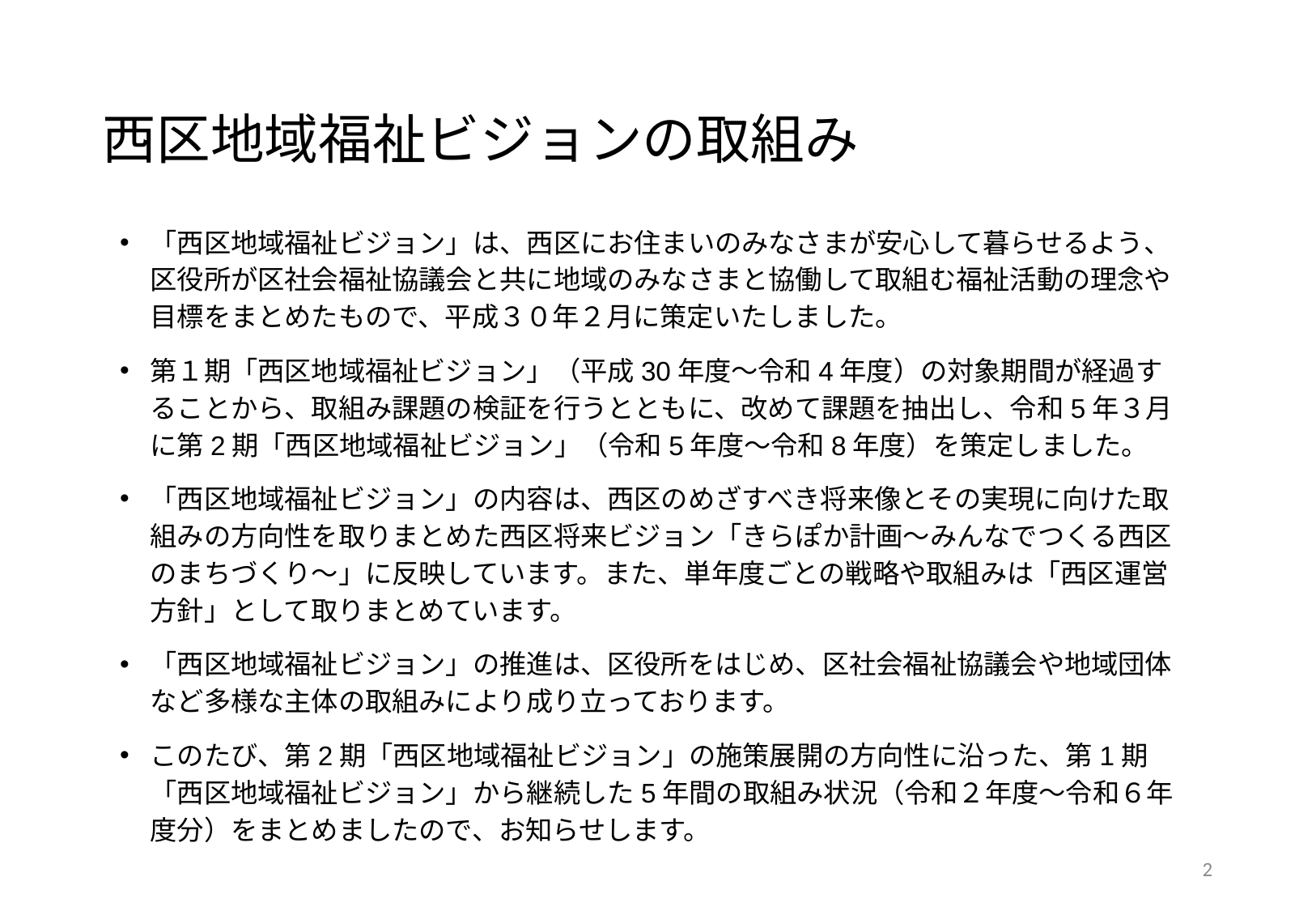

# 西区地域福祉ビジョンの取組み
「西区地域福祉ビジョン」は、西区にお住まいのみなさまが安心して暮らせるよう、区役所が区社会福祉協議会と共に地域のみなさまと協働して取組む福祉活動の理念や目標をまとめたもので、平成３０年２月に策定いたしました。
第１期「西区地域福祉ビジョン」（平成30年度～令和4年度）の対象期間が経過することから、取組み課題の検証を行うとともに、改めて課題を抽出し、令和5年３月に第2期「西区地域福祉ビジョン」（令和5年度～令和8年度）を策定しました。
「西区地域福祉ビジョン」の内容は、西区のめざすべき将来像とその実現に向けた取組みの方向性を取りまとめた西区将来ビジョン「きらぽか計画～みんなでつくる西区のまちづくり～」に反映しています。また、単年度ごとの戦略や取組みは「西区運営方針」として取りまとめています。
「西区地域福祉ビジョン」の推進は、区役所をはじめ、区社会福祉協議会や地域団体など多様な主体の取組みにより成り立っております。
このたび、第2期「西区地域福祉ビジョン」の施策展開の方向性に沿った、第1期「西区地域福祉ビジョン」から継続した5年間の取組み状況（令和２年度～令和６年度分）をまとめましたので、お知らせします。

2